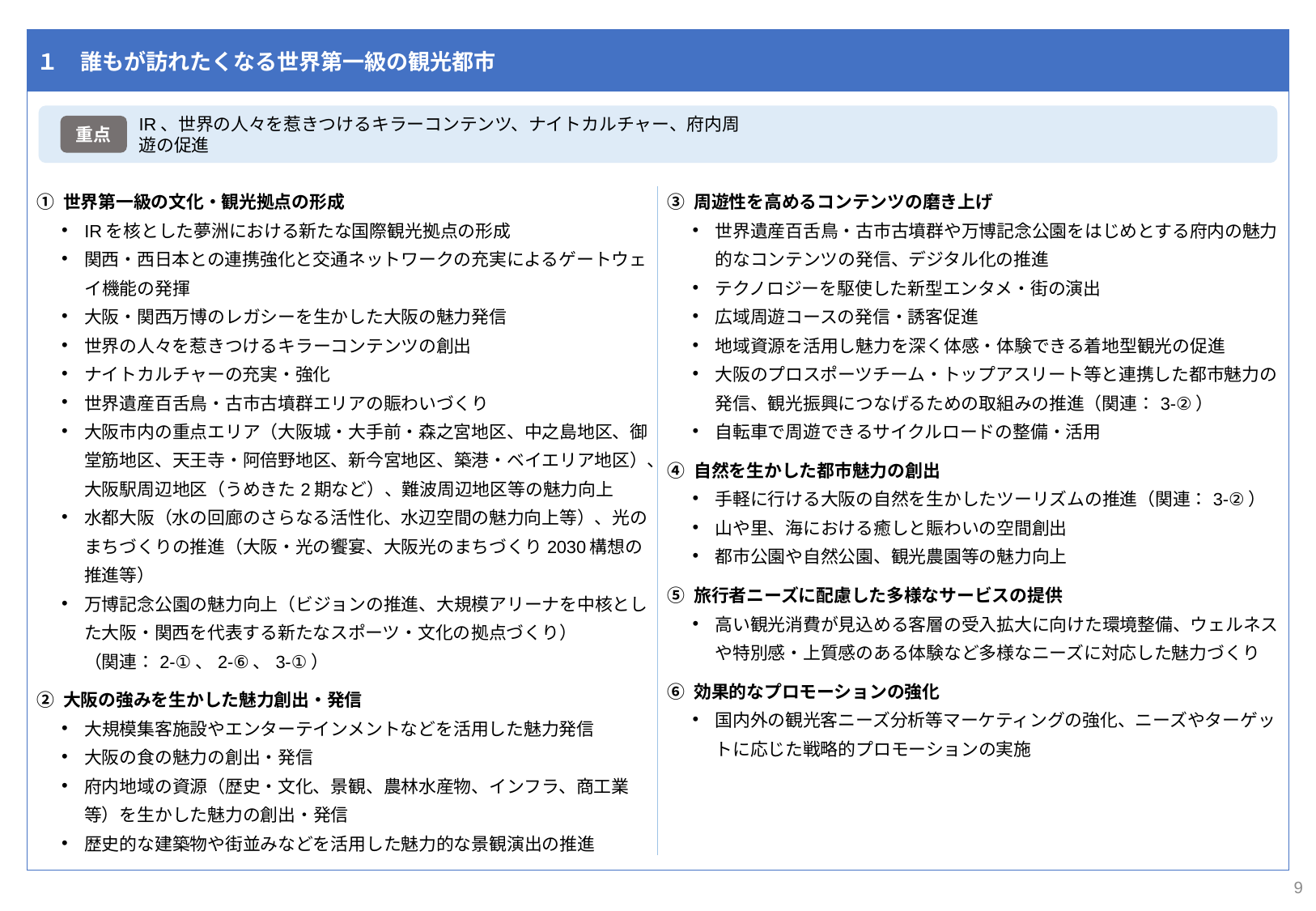

| １　誰もが訪れたくなる世界第一級の観光都市 |  |
| --- | --- |
| ① 世界第一級の文化・観光拠点の形成 IRを核とした夢洲における新たな国際観光拠点の形成 関西・西日本との連携強化と交通ネットワークの充実によるゲートウェイ機能の発揮 大阪・関西万博のレガシーを生かした大阪の魅力発信 世界の人々を惹きつけるキラーコンテンツの創出 ナイトカルチャーの充実・強化 世界遺産百舌鳥・古市古墳群エリアの賑わいづくり 大阪市内の重点エリア（大阪城・大手前・森之宮地区、中之島地区、御堂筋地区、天王寺・阿倍野地区、新今宮地区、築港・ベイエリア地区）、大阪駅周辺地区（うめきた2期など）、難波周辺地区等の魅力向上 水都大阪（水の回廊のさらなる活性化、水辺空間の魅力向上等）、光のまちづくりの推進（大阪・光の饗宴、大阪光のまちづくり2030構想の推進等） 万博記念公園の魅力向上（ビジョンの推進、大規模アリーナを中核とした大阪・関西を代表する新たなスポーツ・文化の拠点づくり） （関連：2-①、2-⑥、3-①） ② 大阪の強みを生かした魅力創出・発信 大規模集客施設やエンターテインメントなどを活用した魅力発信 大阪の食の魅力の創出・発信 府内地域の資源（歴史・文化、景観、農林水産物、インフラ、商工業等）を生かした魅力の創出・発信 歴史的な建築物や街並みなどを活用した魅力的な景観演出の推進 | ③ 周遊性を高めるコンテンツの磨き上げ 世界遺産百舌鳥・古市古墳群や万博記念公園をはじめとする府内の魅力的なコンテンツの発信、デジタル化の推進 テクノロジーを駆使した新型エンタメ・街の演出 広域周遊コースの発信・誘客促進 地域資源を活用し魅力を深く体感・体験できる着地型観光の促進 大阪のプロスポーツチーム・トップアスリート等と連携した都市魅力の発信、観光振興につなげるための取組みの推進（関連：3-②） 自転車で周遊できるサイクルロードの整備・活用 ④ 自然を生かした都市魅力の創出 手軽に行ける大阪の自然を生かしたツーリズムの推進（関連：3-②） 山や里、海における癒しと賑わいの空間創出 都市公園や自然公園、観光農園等の魅力向上 ⑤ 旅行者ニーズに配慮した多様なサービスの提供 高い観光消費が見込める客層の受入拡大に向けた環境整備、ウェルネスや特別感・上質感のある体験など多様なニーズに対応した魅力づくり ⑥ 効果的なプロモーションの強化 国内外の観光客ニーズ分析等マーケティングの強化、ニーズやターゲットに応じた戦略的プロモーションの実施 |

IR、世界の人々を惹きつけるキラーコンテンツ、ナイトカルチャー、府内周遊の促進
重点
9